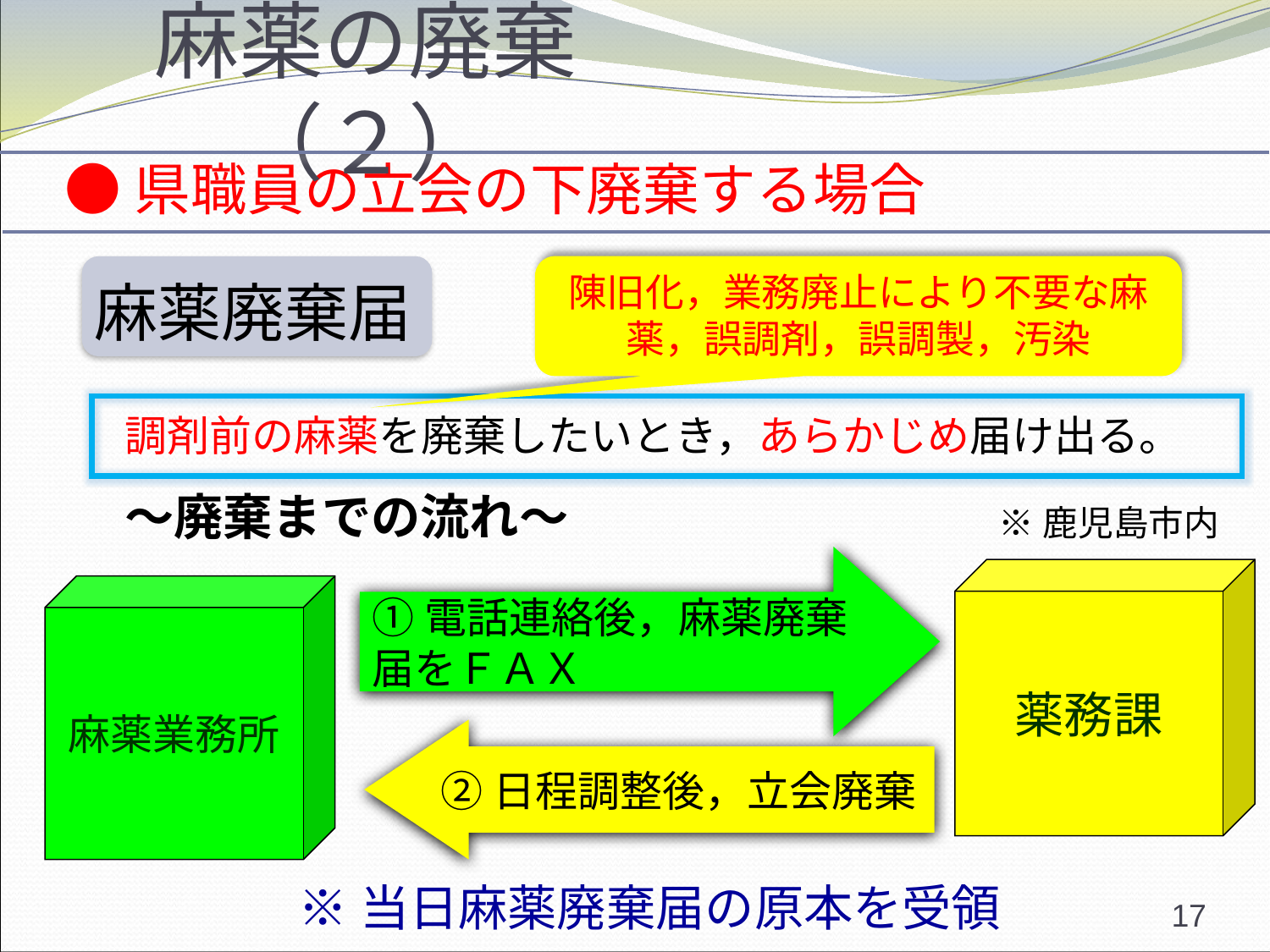

麻薬の廃棄（２）
●県職員の立会の下廃棄する場合
陳旧化，業務廃止により不要な麻薬，誤調剤，誤調製，汚染

　麻向法第２９条
麻薬廃棄届

調剤前の麻薬を廃棄したいとき，あらかじめ届け出る。
～廃棄までの流れ～
※鹿児島市内
①電話連絡後，麻薬廃棄届をＦＡＸ
薬務課
麻薬業務所
②日程調整後，立会廃棄
※当日麻薬廃棄届の原本を受領
17